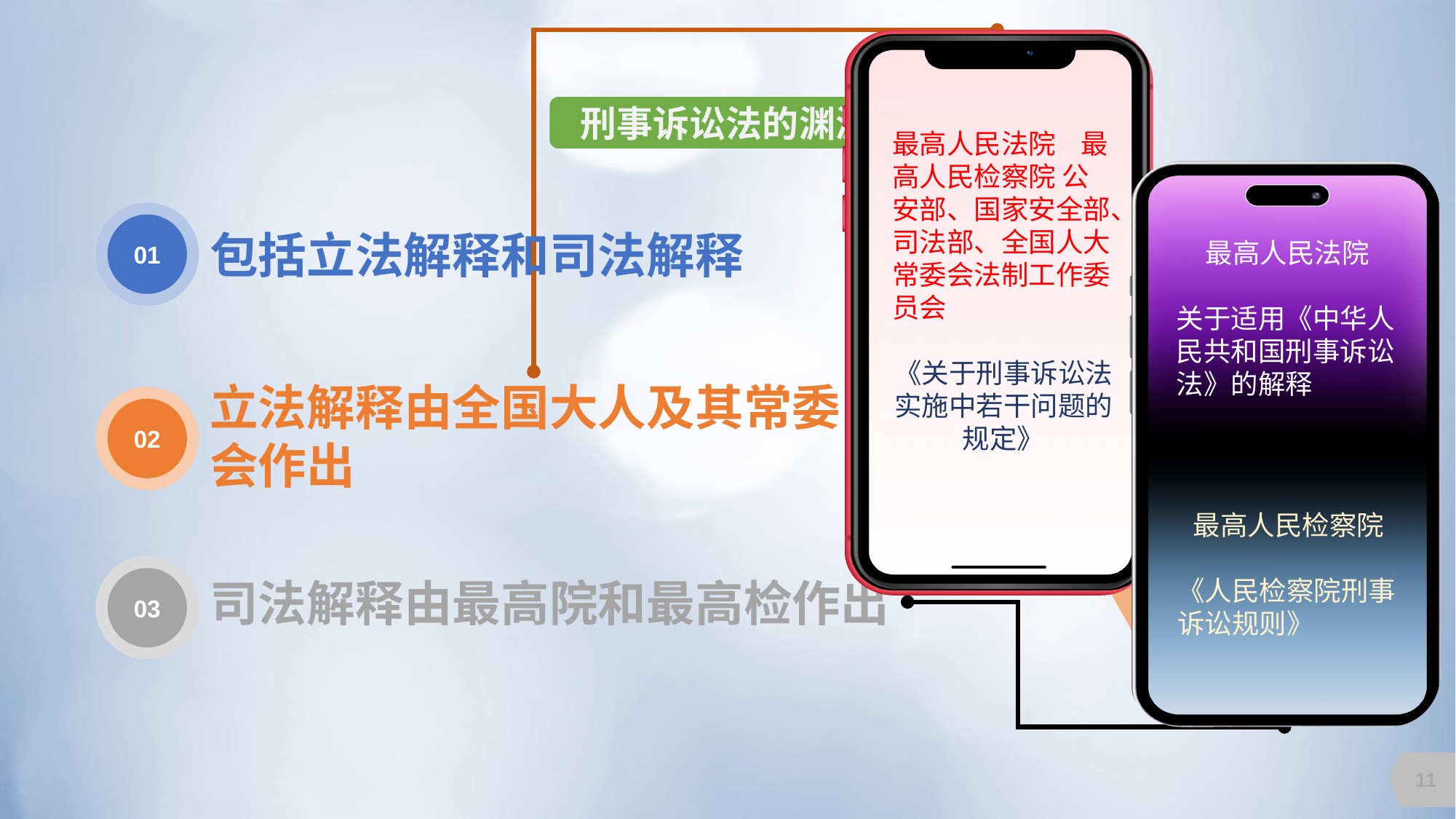

刑事诉讼法的渊源
最高人民法院    最高人民检察院 公安部、国家安全部、司法部、全国人大常委会法制工作委员会

《关于刑事诉讼法实施中若干问题的规定》

最高人民法院

关于适用《中华人民共和国刑事诉讼法》的解释
最高人民检察院

《人民检察院刑事诉讼规则》

01
包括立法解释和司法解释

宪法

立法解释由全国大人及其常委会作出
法律

02

解释

03
司法解释由最高院和最高检作出
11